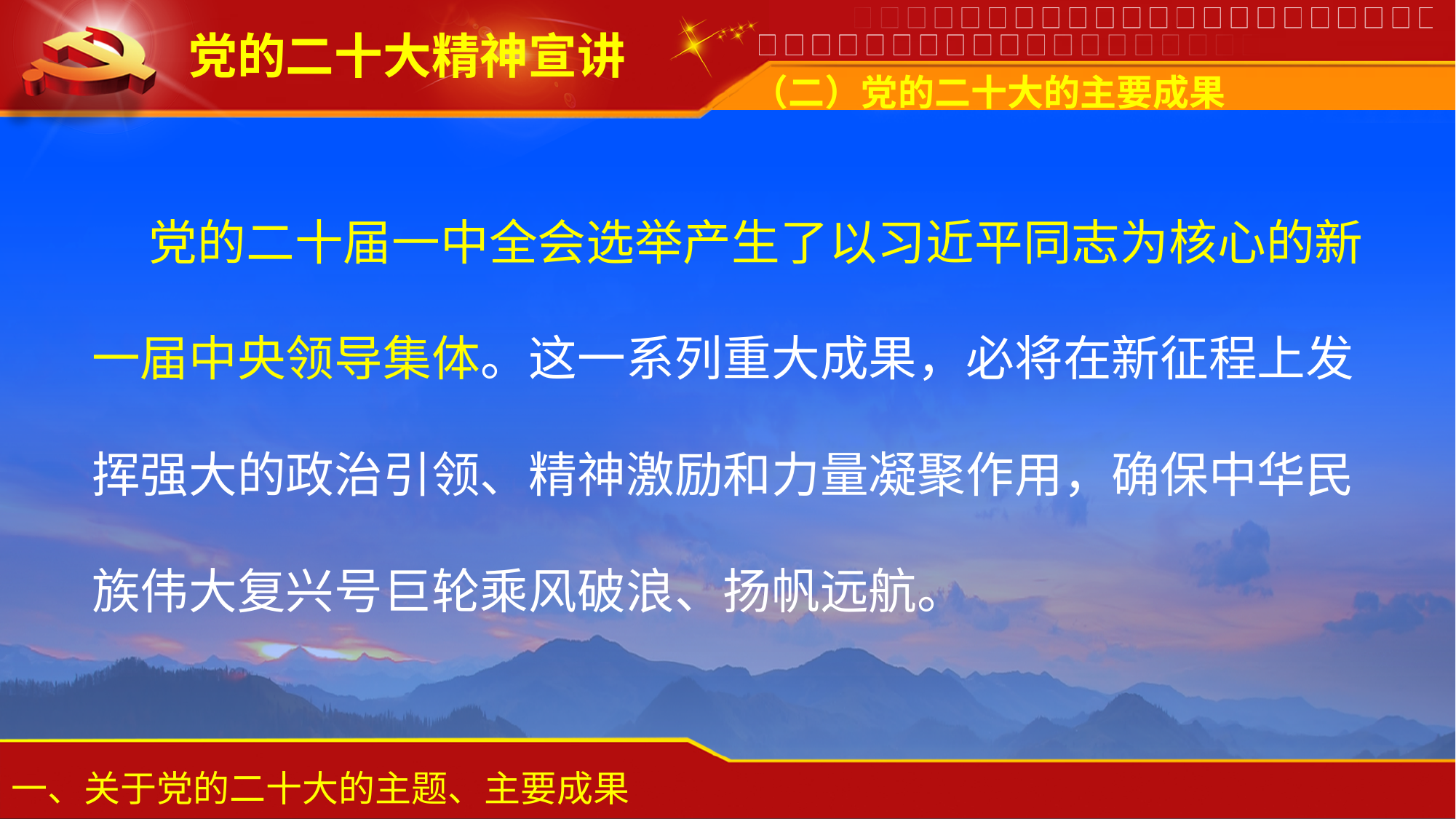

党的二十大精神宣讲
（二）党的二十大的主要成果
     党的二十届一中全会选举产生了以习近平同志为核心的新一届中央领导集体。这一系列重大成果，必将在新征程上发挥强大的政治引领、精神激励和力量凝聚作用，确保中华民族伟大复兴号巨轮乘风破浪、扬帆远航。
一、关于党的二十大的主题、主要成果